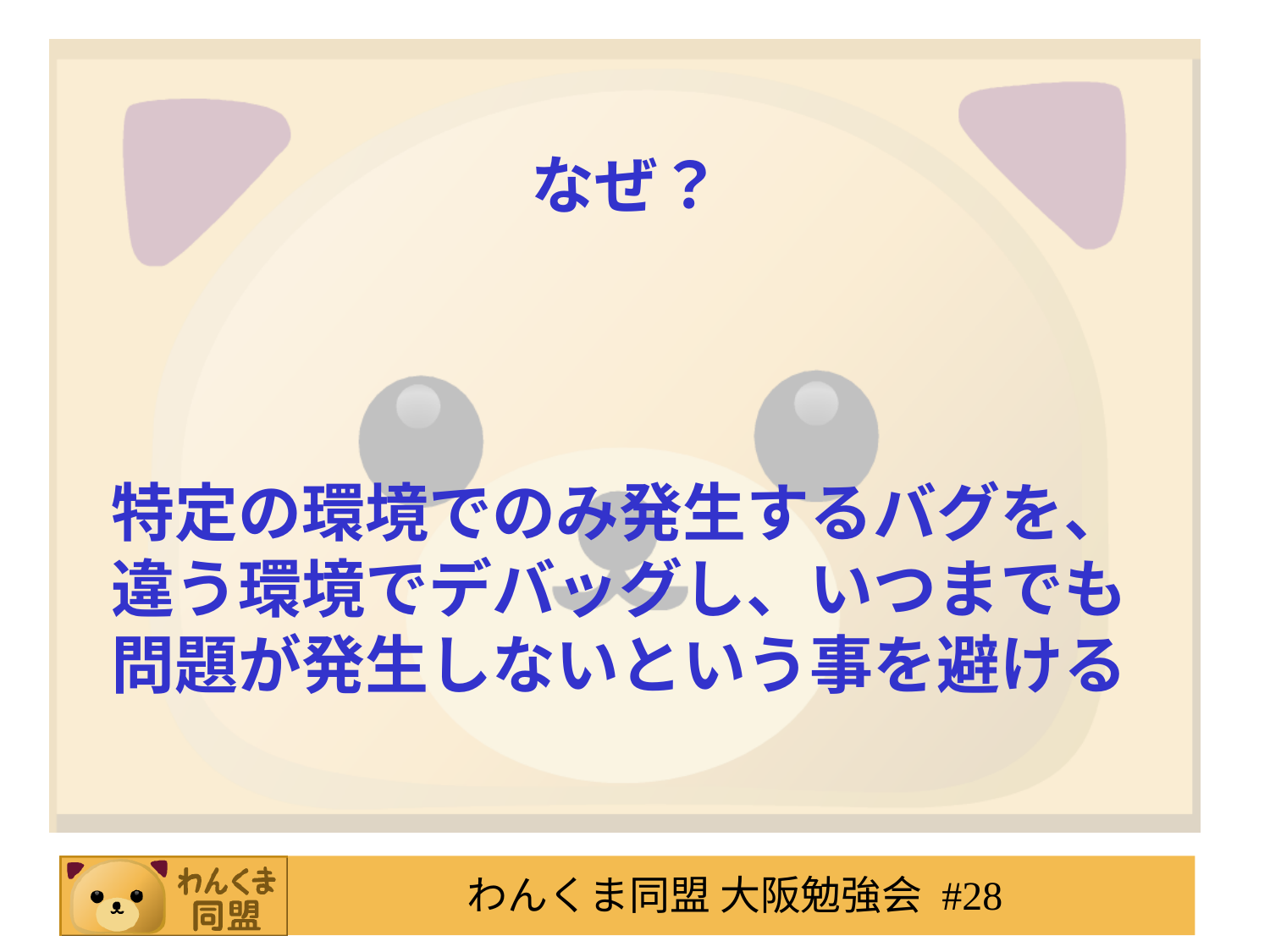

なぜ？
特定の環境でのみ発生するバグを、違う環境でデバッグし、いつまでも問題が発生しないという事を避ける